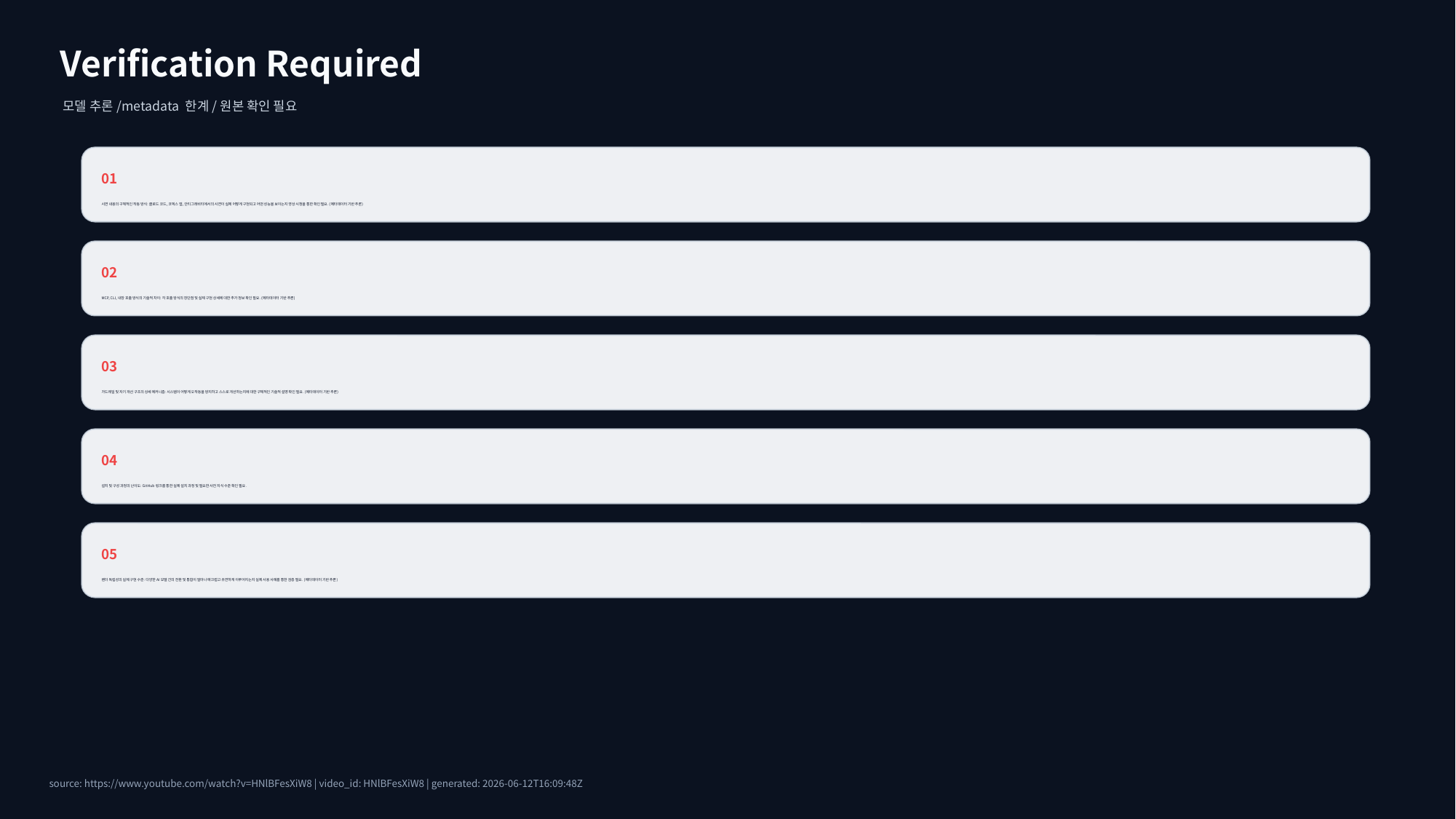

Verification Required
모델 추론/metadata 한계/원본 확인 필요

01
시연 내용의 구체적인 작동 방식: 클로드 코드, 코덱스 앱, 안티그래비티에서의 시연이 실제 어떻게 구현되고 어떤 성능을 보이는지 영상 시청을 통한 확인 필요. (메타데이터 기반 추론)

02
MCP, CLI, 내장 호출 방식의 기술적 차이: 각 호출 방식의 장단점 및 실제 구현 상세에 대한 추가 정보 확인 필요. (메타데이터 기반 추론)

03
가드레일 및 자기 개선 구조의 상세 메커니즘: 시스템이 어떻게 오작동을 방지하고 스스로 개선하는지에 대한 구체적인 기술적 설명 확인 필요. (메타데이터 기반 추론)

04
설치 및 구성 과정의 난이도: GitHub 링크를 통한 실제 설치 과정 및 필요한 사전 지식 수준 확인 필요.

05
벤더 독립성의 실제 구현 수준: 다양한 AI 모델 간의 전환 및 통합이 얼마나 매끄럽고 유연하게 이루어지는지 실제 사용 사례를 통한 검증 필요. (메타데이터 기반 추론)
source: https://www.youtube.com/watch?v=HNlBFesXiW8 | video_id: HNlBFesXiW8 | generated: 2026-06-12T16:09:48Z